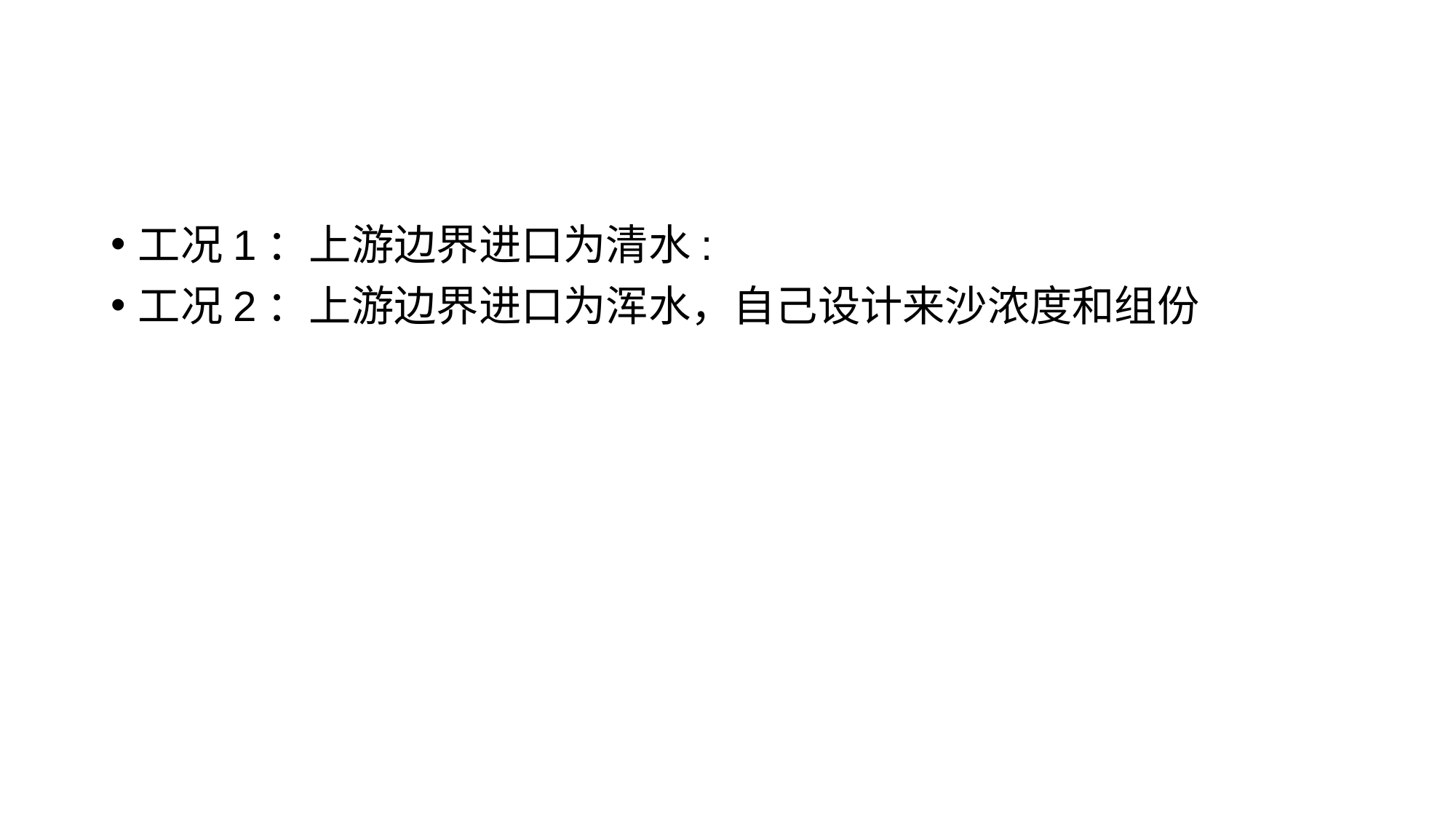

#
工况1：上游边界进口为清水:
工况2：上游边界进口为浑水，自己设计来沙浓度和组份